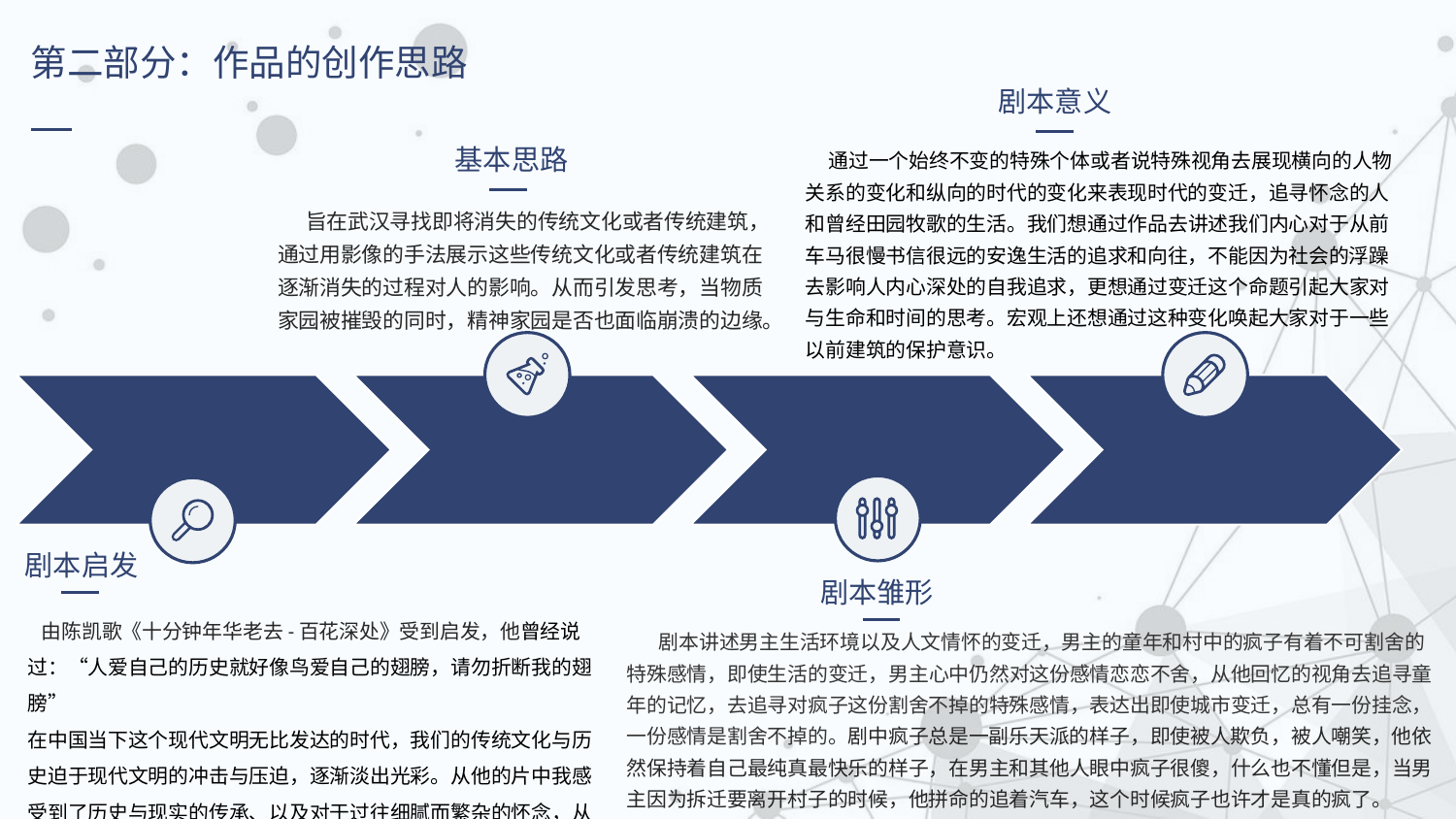

第二部分：作品的创作思路
剧本意义

    通过一个始终不变的特殊个体或者说特殊视角去展现横向的人物关系的变化和纵向的时代的变化来表现时代的变迁，追寻怀念的人和曾经田园牧歌的生活。我们想通过作品去讲述我们内心对于从前车马很慢书信很远的安逸生活的追求和向往，不能因为社会的浮躁去影响人内心深处的自我追求，更想通过变迁这个命题引起大家对与生命和时间的思考。宏观上还想通过这种变化唤起大家对于一些以前建筑的保护意识。
基本思路

     旨在武汉寻找即将消失的传统文化或者传统建筑，通过用影像的手法展示这些传统文化或者传统建筑在逐渐消失的过程对人的影响。从而引发思考，当物质家园被摧毁的同时，精神家园是否也面临崩溃的边缘。

剧本启发
剧本雏形
  由陈凯歌《十分钟年华老去-百花深处》受到启发，他曾经说过：“人爱自己的历史就好像鸟爱自己的翅膀，请勿折断我的翅膀”
在中国当下这个现代文明无比发达的时代，我们的传统文化与历史迫于现代文明的冲击与压迫，逐渐淡出光彩。从他的片中我感受到了历史与现实的传承、以及对于过往细腻而繁杂的怀念，从而引起我们希望通过讲一个故事去追寻逝去的时光。

      剧本讲述男主生活环境以及人文情怀的变迁，男主的童年和村中的疯子有着不可割舍的特殊感情，即使生活的变迁，男主心中仍然对这份感情恋恋不舍，从他回忆的视角去追寻童年的记忆，去追寻对疯子这份割舍不掉的特殊感情，表达出即使城市变迁，总有一份挂念，一份感情是割舍不掉的。剧中疯子总是一副乐天派的样子，即使被人欺负，被人嘲笑，他依然保持着自己最纯真最快乐的样子，在男主和其他人眼中疯子很傻，什么也不懂但是，当男主因为拆迁要离开村子的时候，他拼命的追着汽车，这个时候疯子也许才是真的疯了。